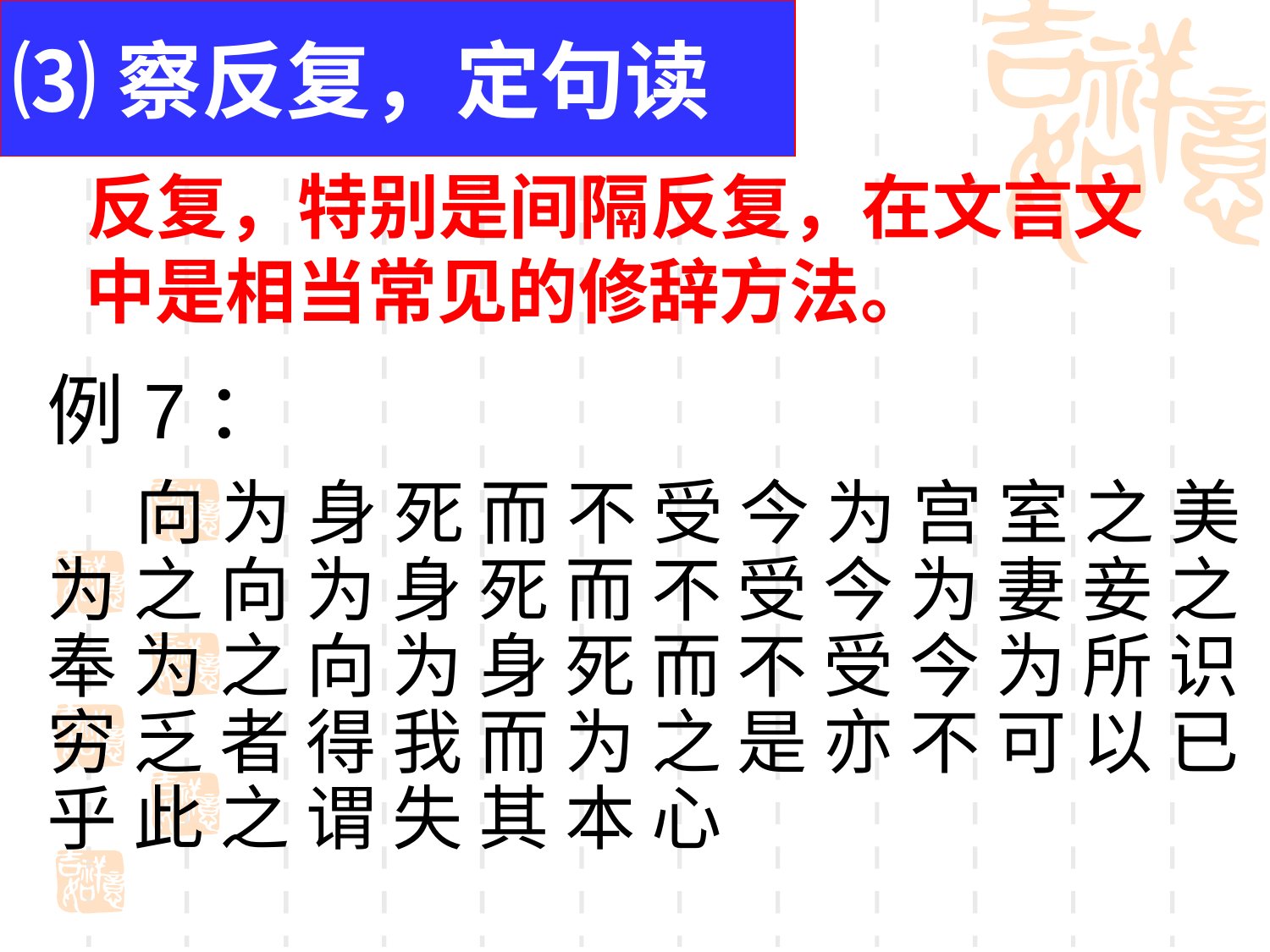

# ⑶察反复，定句读
  反复，特别是间隔反复，在文言文中是相当常见的修辞方法。
例7：
    向 为 身 死 而 不 受 今 为 宫 室 之 美 为 之 向 为 身 死 而 不 受 今 为 妻 妾 之 奉 为 之 向 为 身 死 而 不 受 今 为 所 识 穷 乏 者 得 我 而 为 之 是 亦 不 可 以 已 乎 此 之 谓 失 其 本 心